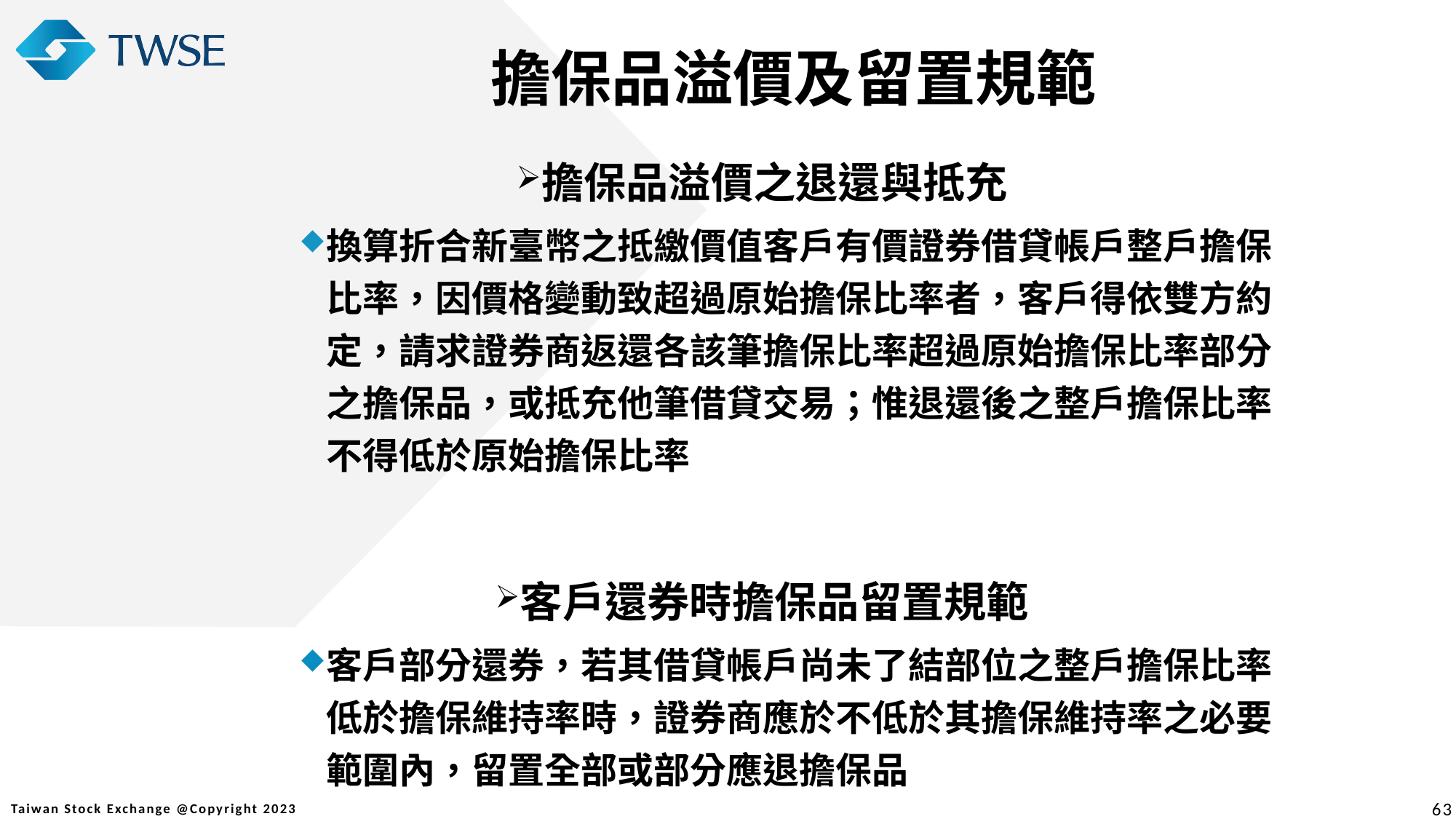

擔保品溢價及留置規範
擔保品溢價之退還與抵充
換算折合新臺幣之抵繳價值客戶有價證券借貸帳戶整戶擔保比率，因價格變動致超過原始擔保比率者，客戶得依雙方約定，請求證券商返還各該筆擔保比率超過原始擔保比率部分之擔保品，或抵充他筆借貸交易；惟退還後之整戶擔保比率不得低於原始擔保比率

客戶還券時擔保品留置規範
客戶部分還券，若其借貸帳戶尚未了結部位之整戶擔保比率低於擔保維持率時，證券商應於不低於其擔保維持率之必要範圍內，留置全部或部分應退擔保品

63